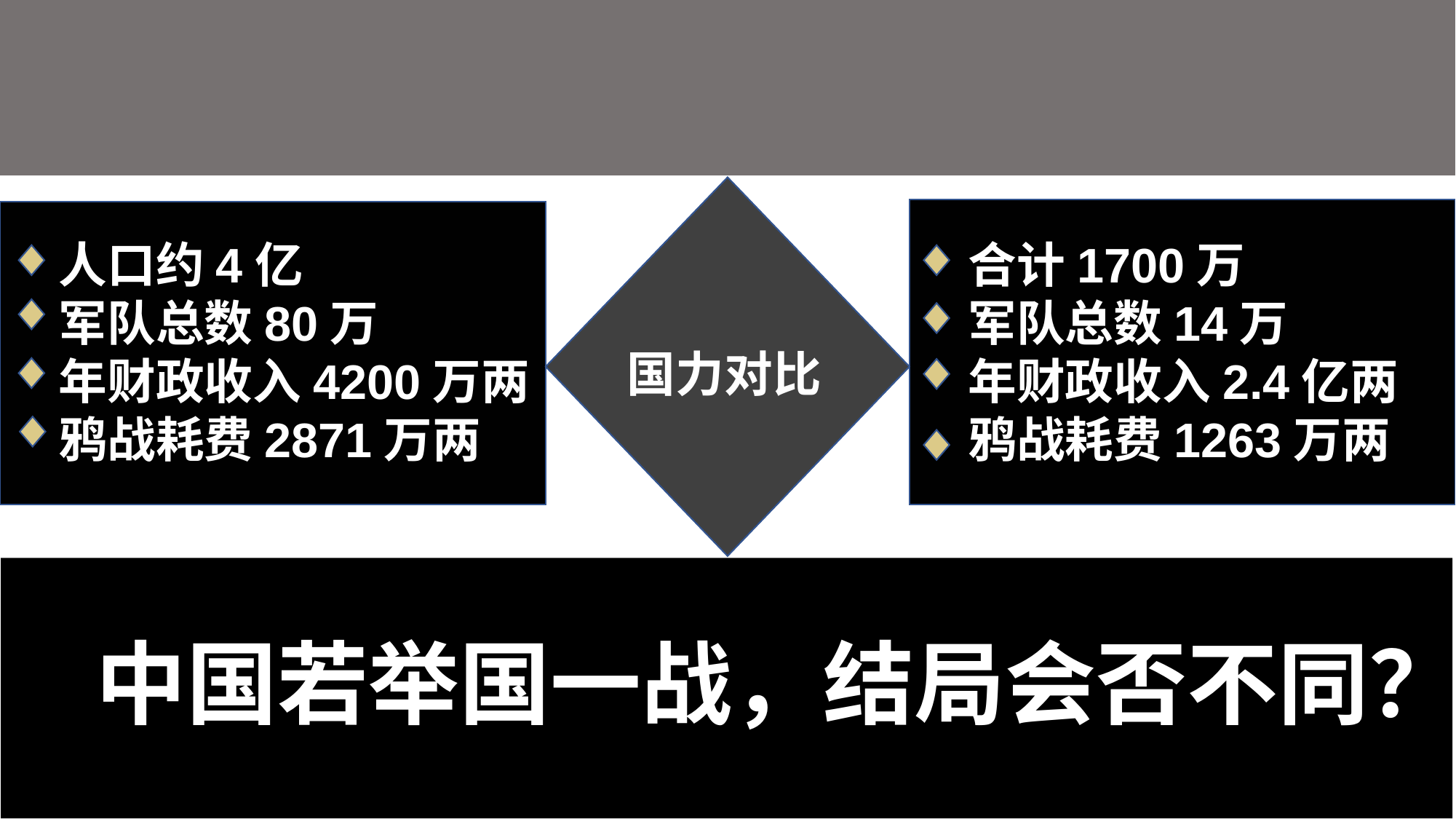

合计1700万
  军队总数14万
  年财政收入2.4亿两
  鸦战耗费1263万两
  人口约4亿
  军队总数80万
  年财政收入4200万两
  鸦战耗费2871万两

国力对比

# 中国若举国一战，结局会否不同？